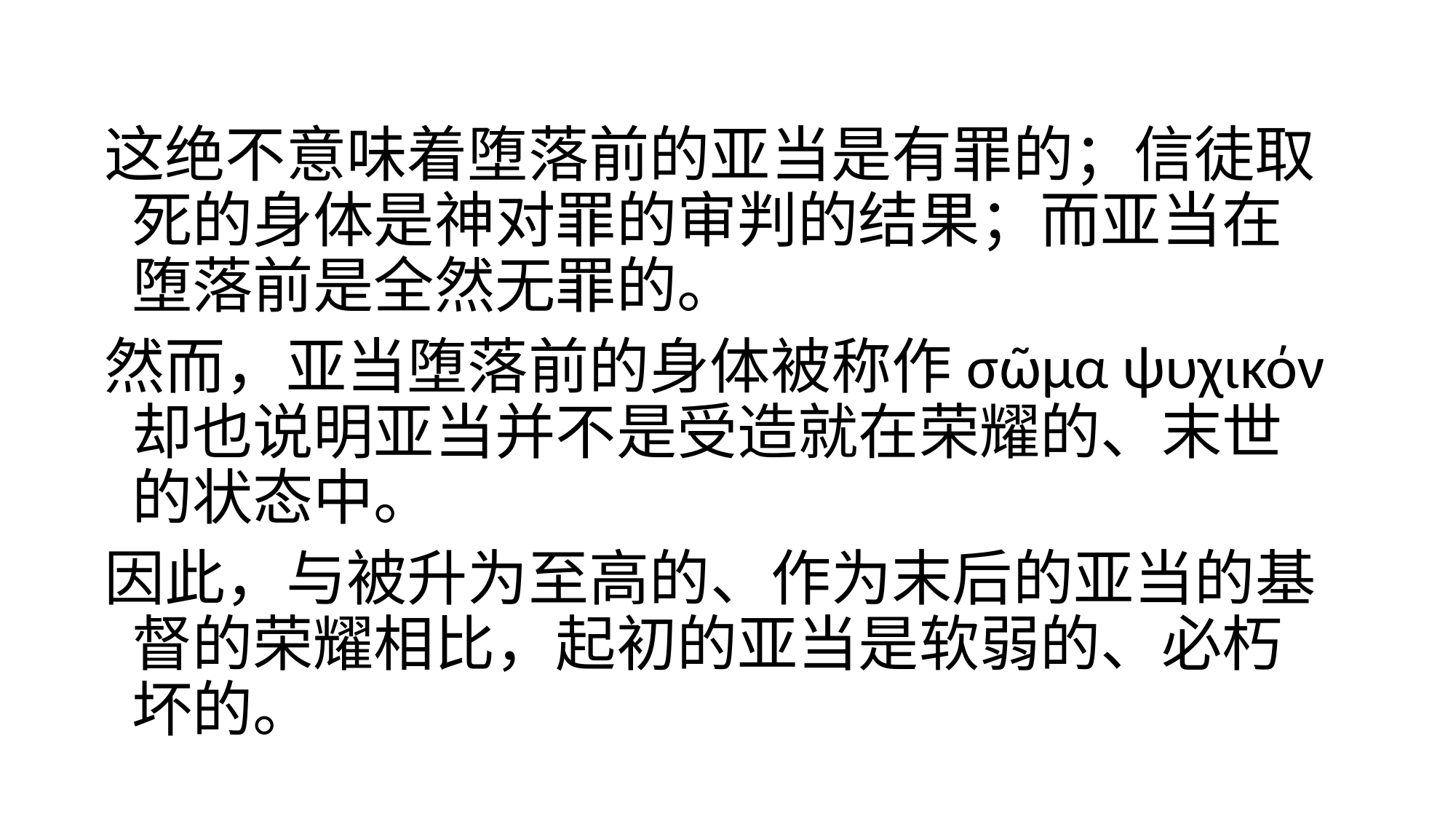

#
这绝不意味着堕落前的亚当是有罪的；信徒取死的身体是神对罪的审判的结果；而亚当在堕落前是全然无罪的。
然而，亚当堕落前的身体被称作σῶμα ψυχικόν却也说明亚当并不是受造就在荣耀的、末世的状态中。
因此，与被升为至高的、作为末后的亚当的基督的荣耀相比，起初的亚当是软弱的、必朽坏的。